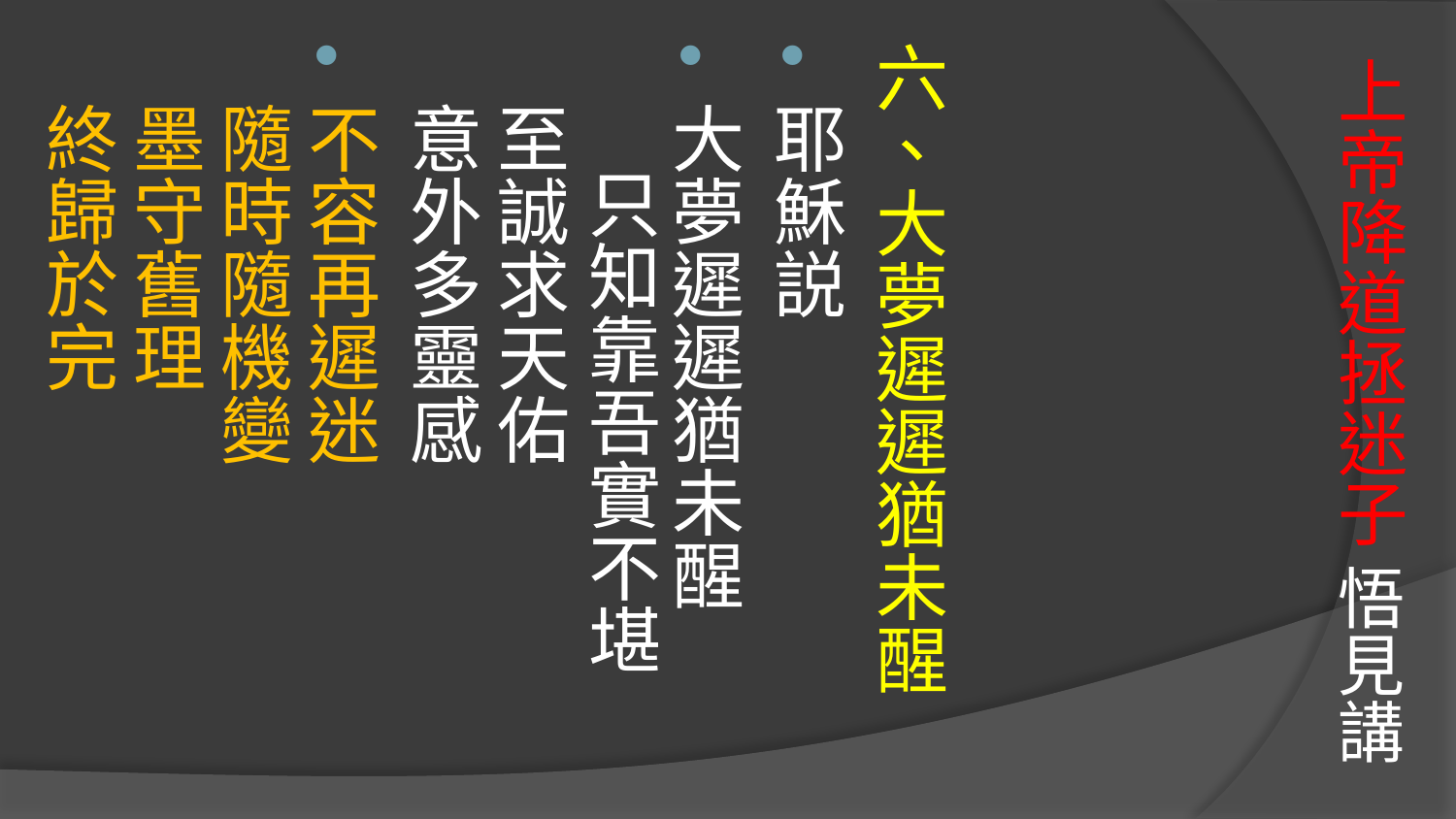

六、大夢遲遲猶未醒
耶穌説
大夢遲遲猶未醒　           只知靠吾實不堪
至誠求天佑　               意外多靈感
不容再遲迷                 隨時隨機變
墨守舊理　                   終歸於完
# 上帝降道拯迷子 悟見講